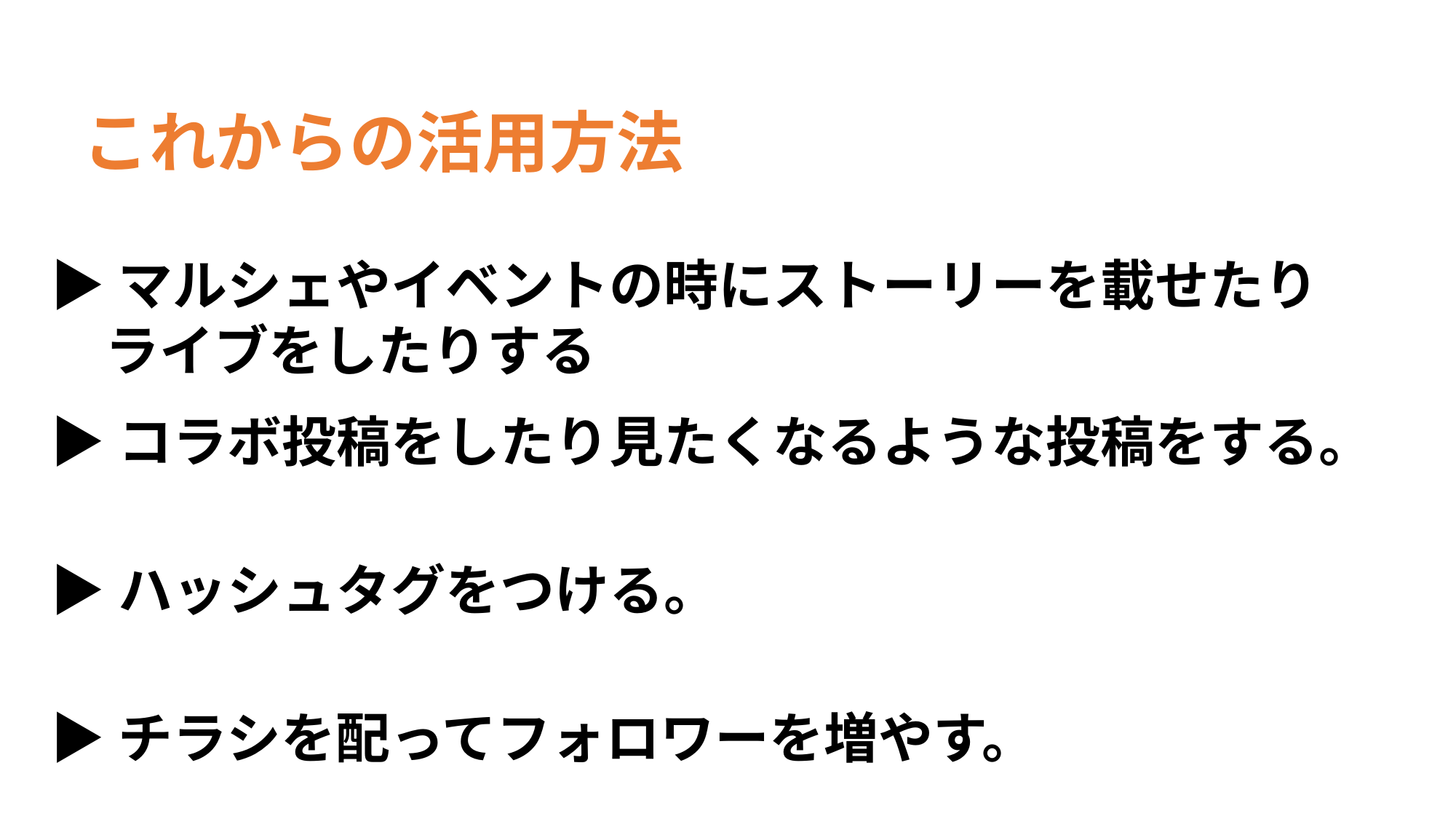

# これからの活用方法
▶︎マルシェやイベントの時にストーリーを載せたり　　ライブをしたりする
▶︎コラボ投稿をしたり見たくなるような投稿をする。

▶︎ハッシュタグをつける。

▶︎チラシを配ってフォロワーを増やす。